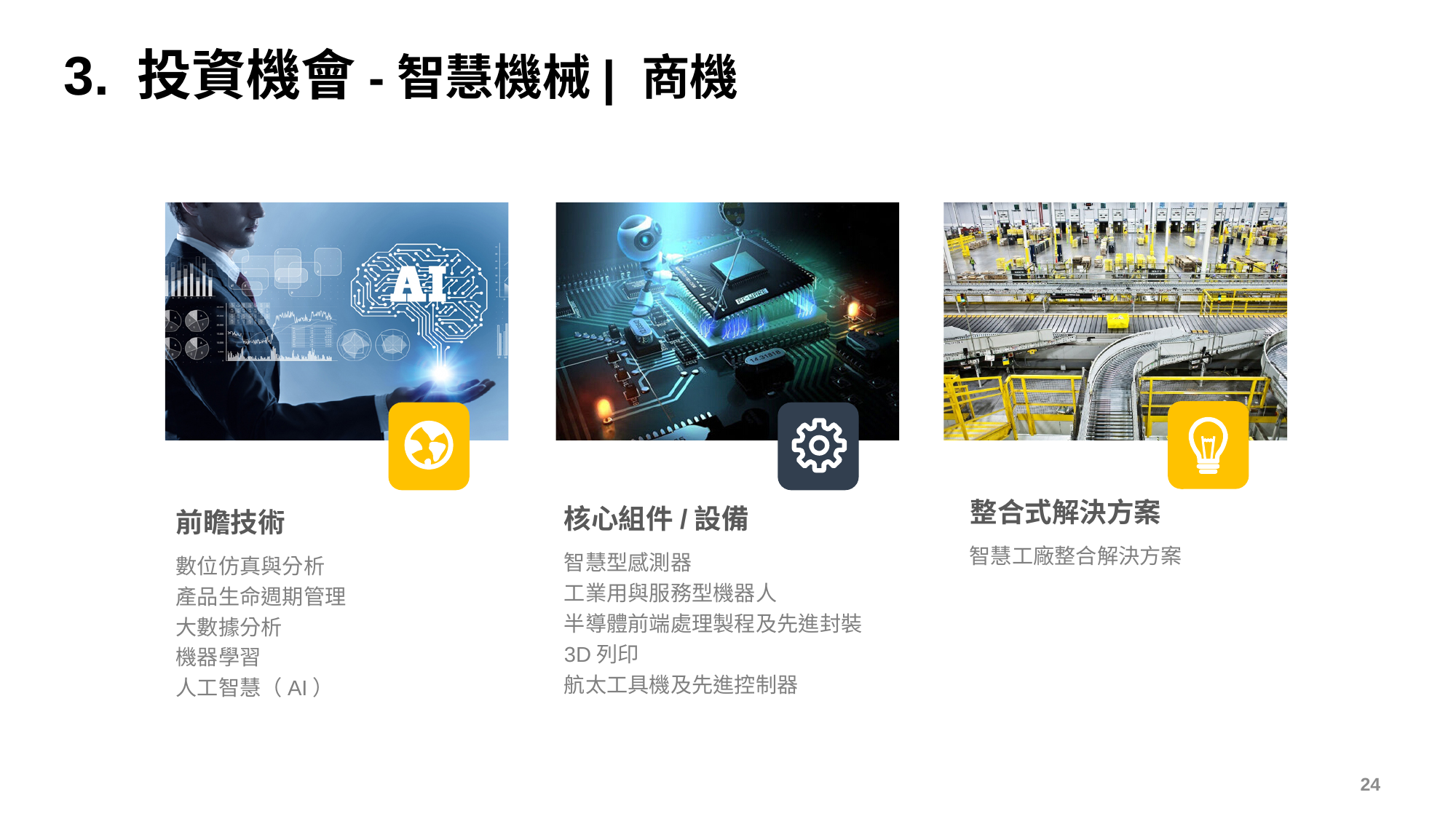

3. 投資機會-智慧機械| 商機

整合式解決方案
智慧工廠整合解決方案
核心組件/設備
智慧型感測器
工業用與服務型機器人
半導體前端處理製程及先進封裝
3D列印
航太工具機及先進控制器
前瞻技術
數位仿真與分析
產品生命週期管理
大數據分析
機器學習
人工智慧（AI）
24